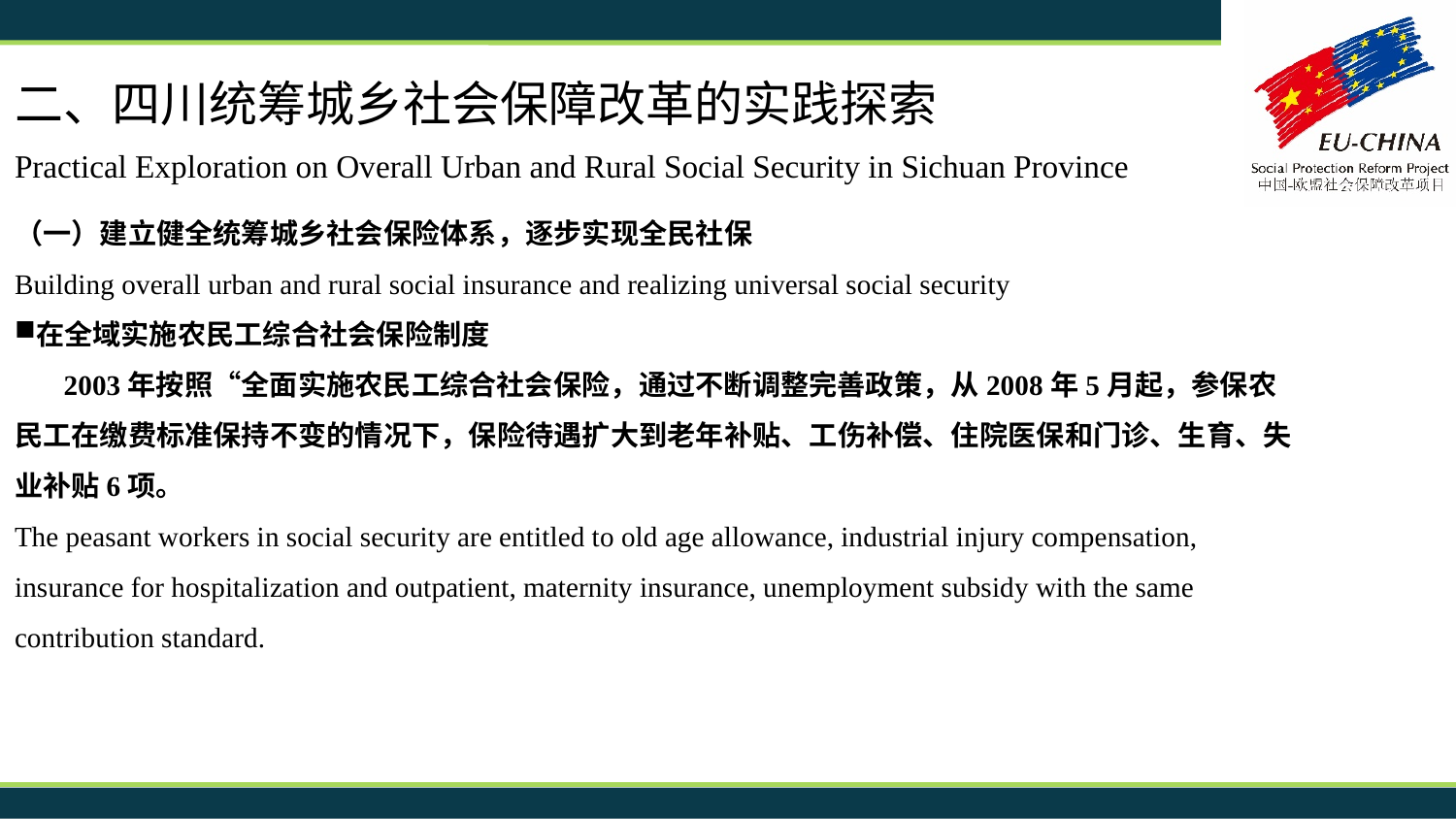

二、四川统筹城乡社会保障改革的实践探索
Practical Exploration on Overall Urban and Rural Social Security in Sichuan Province
（一）建立健全统筹城乡社会保险体系，逐步实现全民社保
Building overall urban and rural social insurance and realizing universal social security
在全域实施农民工综合社会保险制度
       2003年按照“全面实施农民工综合社会保险，通过不断调整完善政策，从2008年5月起，参保农民工在缴费标准保持不变的情况下，保险待遇扩大到老年补贴、工伤补偿、住院医保和门诊、生育、失业补贴6项。
The peasant workers in social security are entitled to old age allowance, industrial injury compensation, insurance for hospitalization and outpatient, maternity insurance, unemployment subsidy with the same contribution standard.